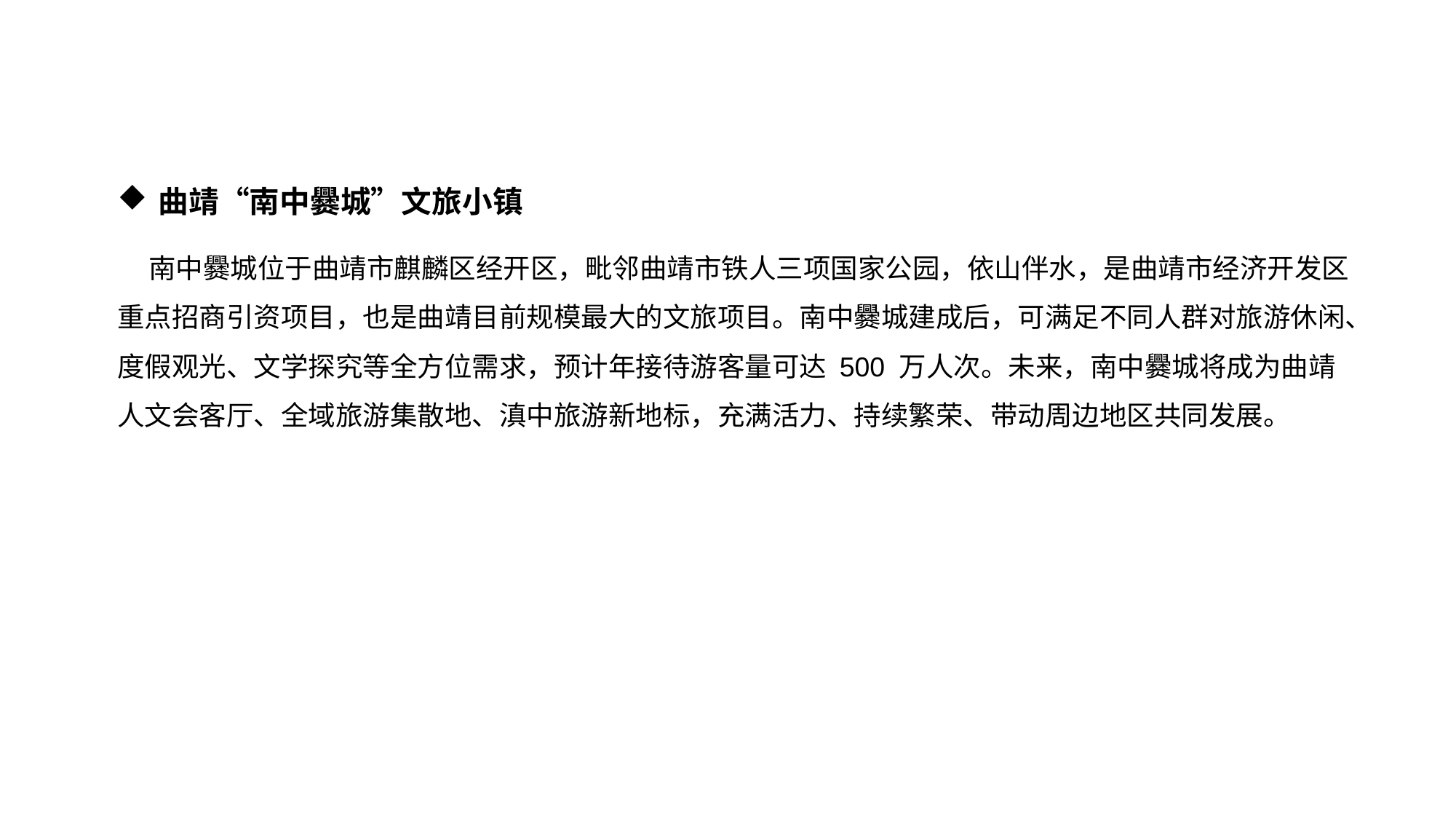

曲靖“南中爨城”文旅小镇
    南中爨城位于曲靖市麒麟区经开区，毗邻曲靖市铁人三项国家公园，依山伴水，是曲靖市经济开发区重点招商引资项目，也是曲靖目前规模最大的文旅项目。南中爨城建成后，可满足不同人群对旅游休闲、度假观光、文学探究等全方位需求，预计年接待游客量可达 500 万人次。未来，南中爨城将成为曲靖人文会客厅、全域旅游集散地、滇中旅游新地标，充满活力、持续繁荣、带动周边地区共同发展。